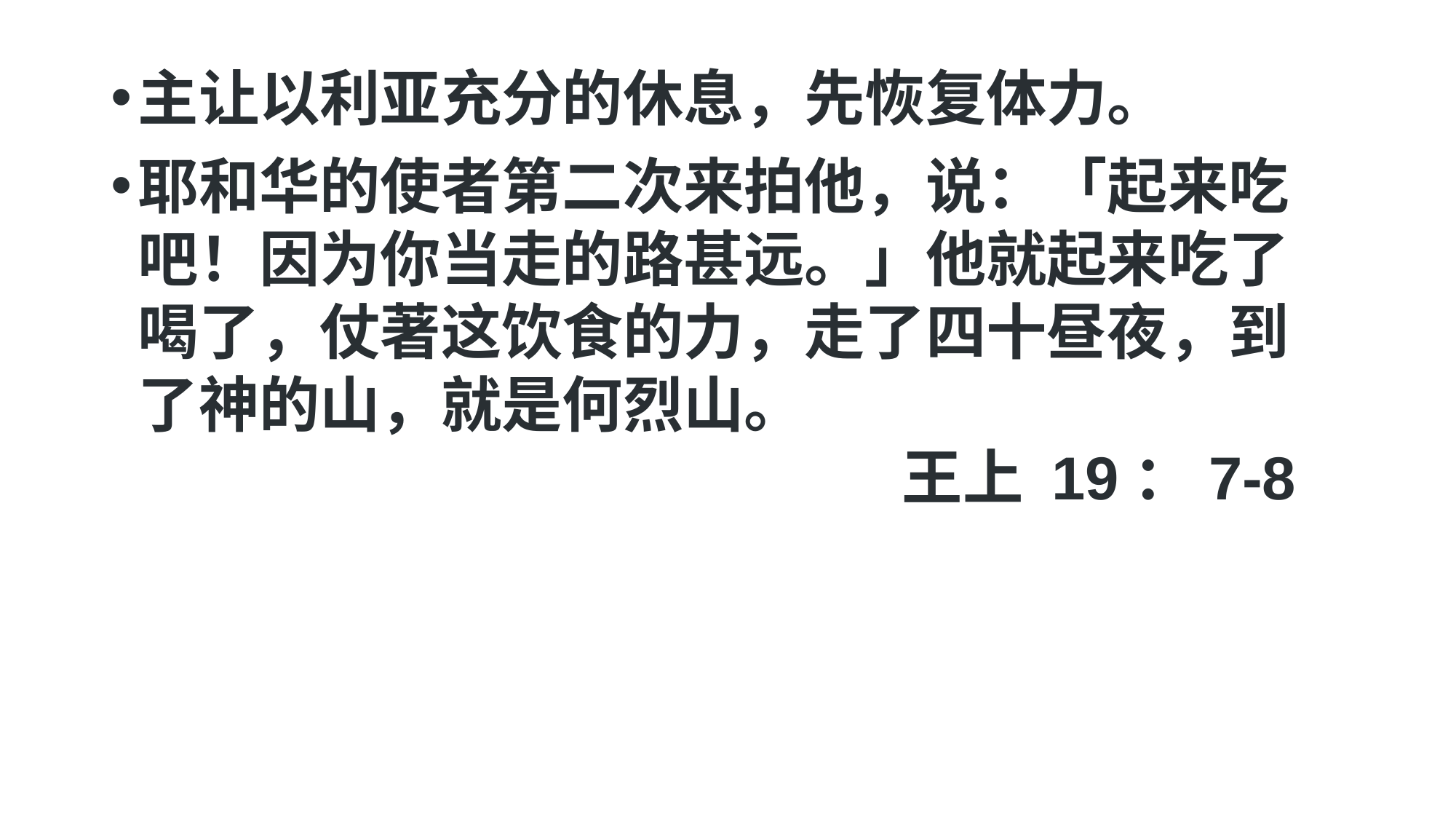

主让以利亚充分的休息，先恢复体力。
耶和华的使者第二次来拍他，说：「起来吃吧！因为你当走的路甚远。」他就起来吃了喝了，仗著这饮食的力，走了四十昼夜，到了神的山，就是何烈山。												王上 19：7-8